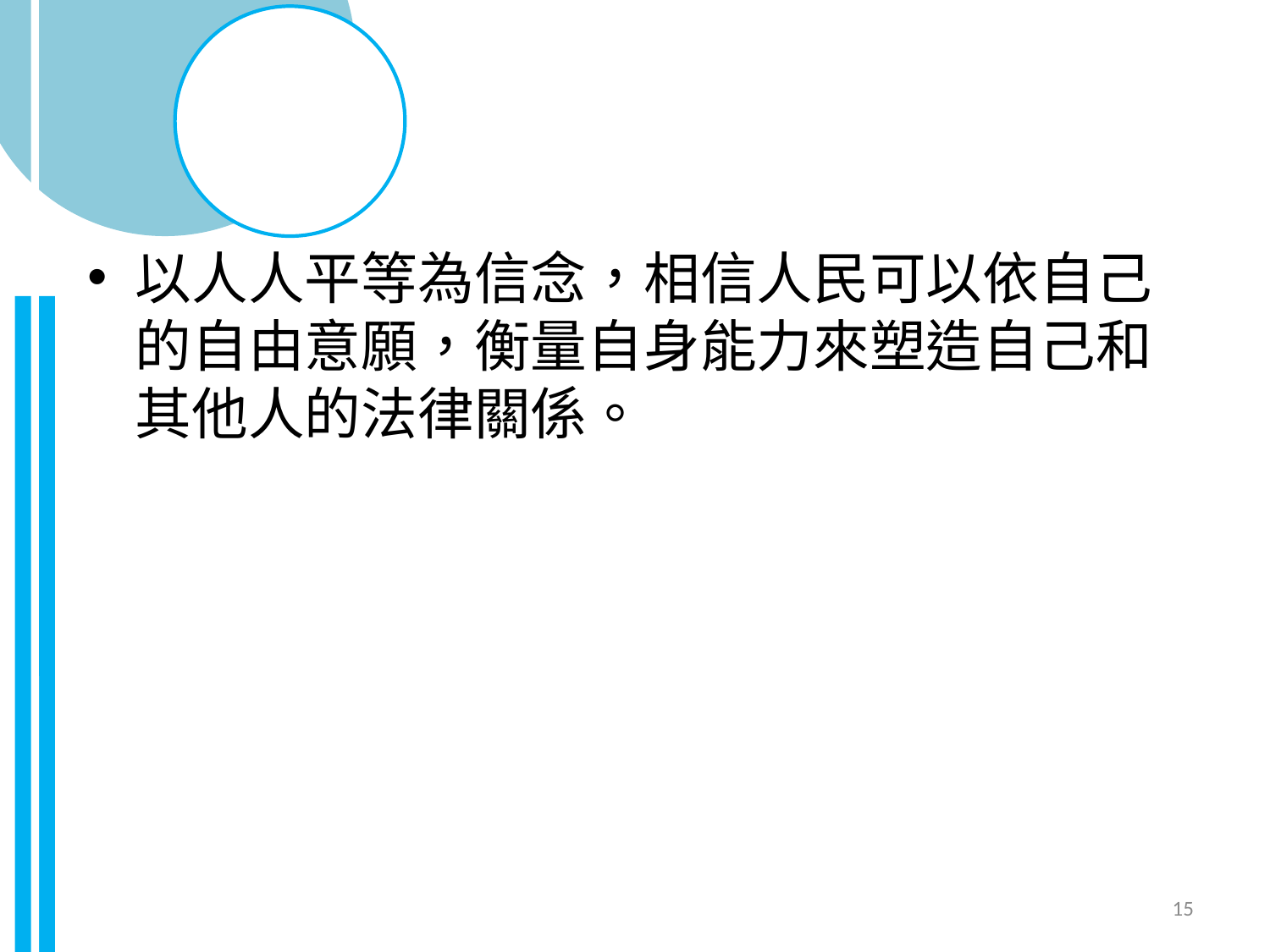

#
以人人平等為信念，相信人民可以依自己的自由意願，衡量自身能力來塑造自己和其他人的法律關係。
15